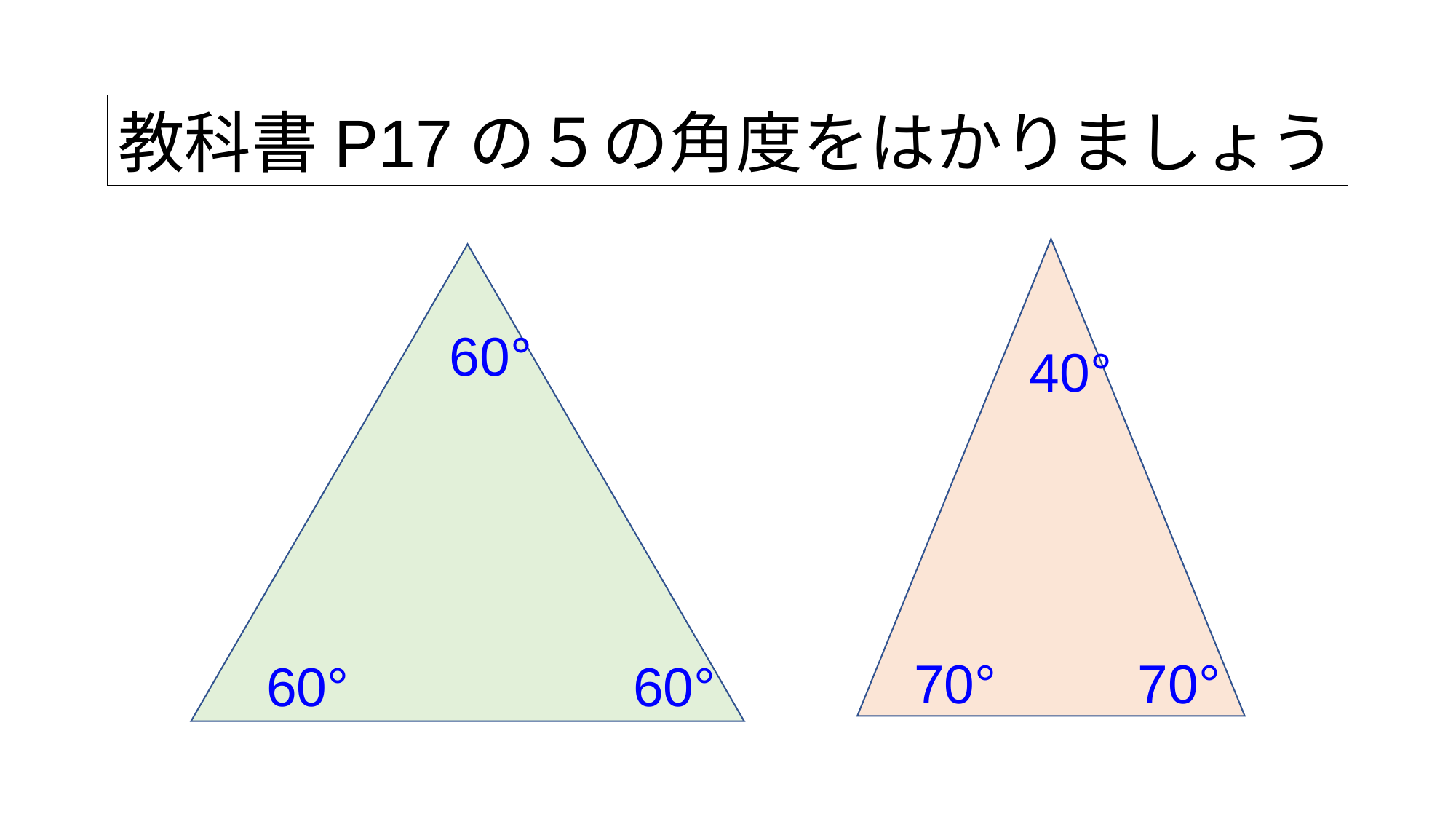

教科書P17の５の角度をはかりましょう

60°
40°
70°
70°
60°
60°